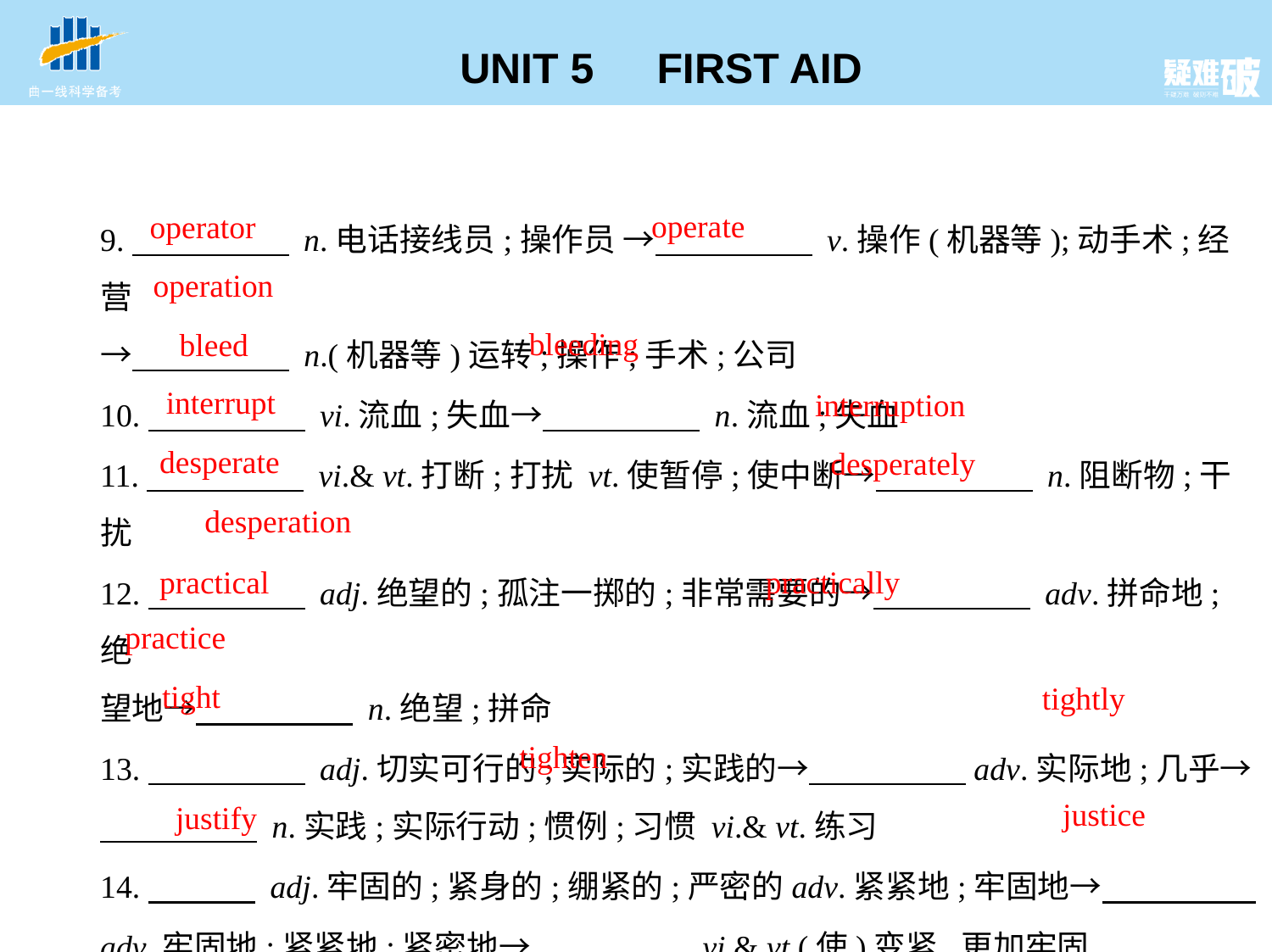

operate
9.　　　　     n.电话接线员;操作员 →　　　　     v.操作(机器等);动手术;经营
→　　　　     n.(机器等)运转;操作;手术;公司
10.　　　　     vi.流血;失血→　　　　     n.流血;失血
11.　　　　     vi.& vt.打断;打扰 vt.使暂停;使中断→　　　　     n.阻断物;干扰
12.　　　　     adj.绝望的;孤注一掷的;非常需要的→　　　　     adv.拼命地;绝
望地→　　　　     n.绝望;拼命
13.　　　　     adj.切实可行的;实际的;实践的→　　　　    adv.实际地;几乎→
　　　　     n.实践;实际行动;惯例;习惯 vi.& vt.练习
14.　　       adj.牢固的;紧身的;绷紧的;严密的adv.紧紧地;牢固地→
adv.牢固地;紧紧地;紧密地→　　　　     vi.& vt.(使)变紧,更加牢固
15.　　　　     vt.证明……有道理;为……辩护;是……的正当理由→　　　　    
n.正义;公平;公正
operator
operation
bleeding
bleed
interrupt
interruption
desperate
desperately
desperation
practical
practically
practice
tight
tightly
tighten
justice
justify